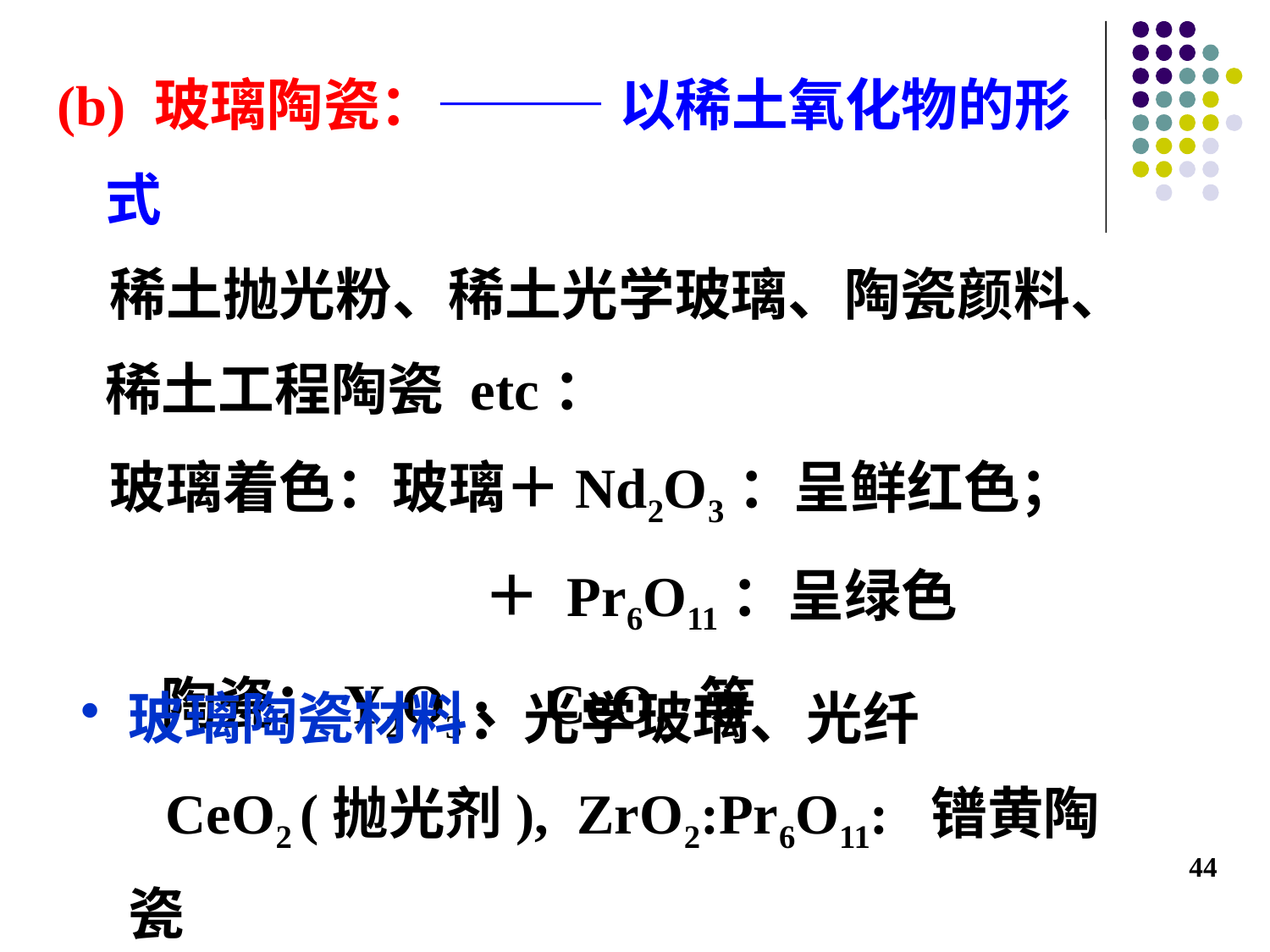

(b) 玻璃陶瓷：——— 以稀土氧化物的形式
   稀土抛光粉、稀土光学玻璃、陶瓷颜料、稀土工程陶瓷 etc：
   玻璃着色：玻璃＋Nd2O3：呈鲜红色；
                                ＋ Pr6O11：呈绿色
       陶瓷：Y2O3、CeO2 等
玻璃陶瓷材料：光学玻璃、光纤
      CeO2 (抛光剂),  ZrO2:Pr6O11:  镨黄陶瓷
44